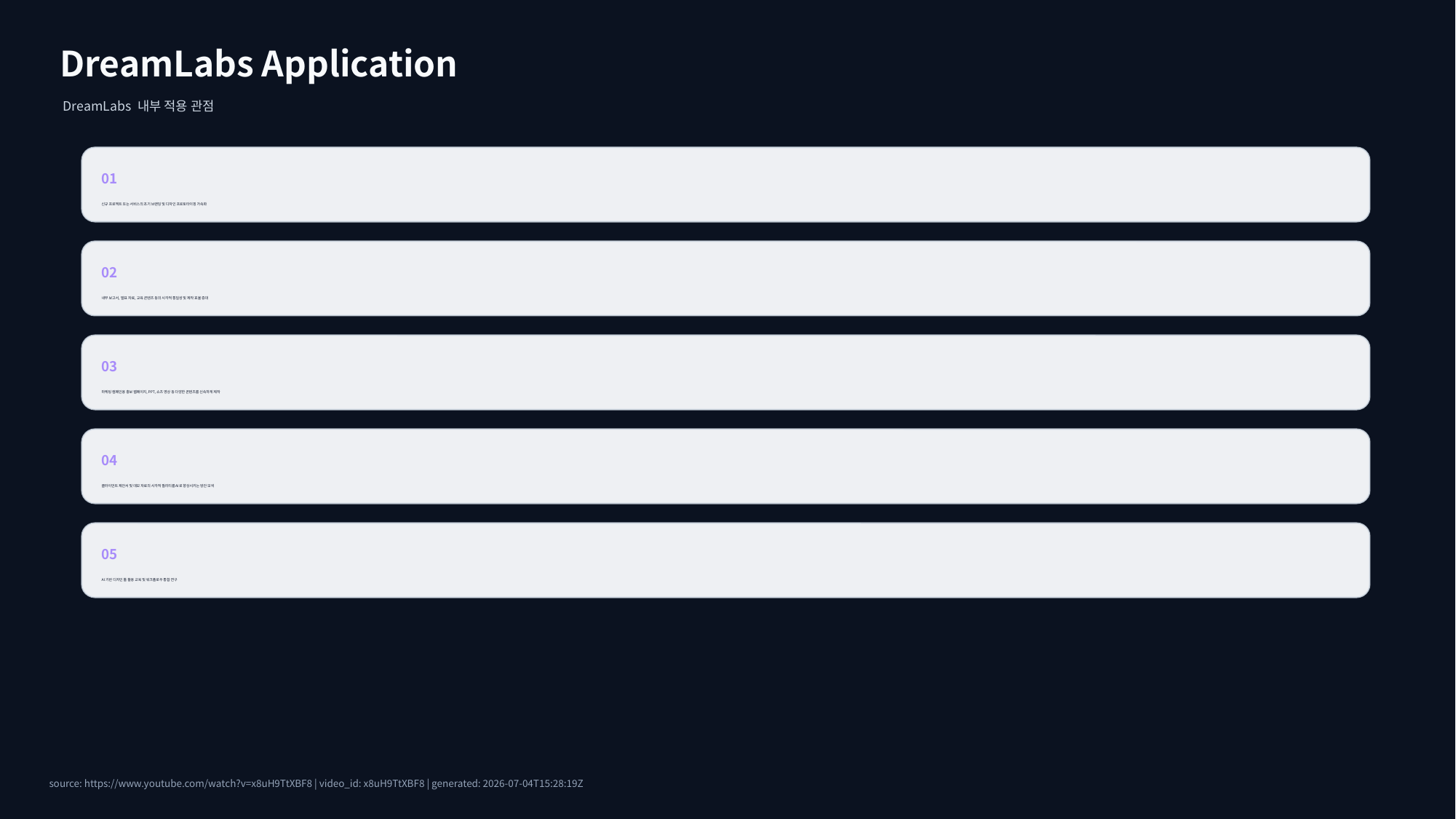

DreamLabs Application
DreamLabs 내부 적용 관점

01
신규 프로젝트 또는 서비스의 초기 브랜딩 및 디자인 프로토타이핑 가속화

02
내부 보고서, 발표 자료, 교육 콘텐츠 등의 시각적 통일성 및 제작 효율 증대

03
마케팅 캠페인용 홍보 웹페이지, PPT, 쇼츠 영상 등 다양한 콘텐츠를 신속하게 제작

04
클라이언트 제안서 및 데모 자료의 시각적 퀄리티를 AI로 향상시키는 방안 모색

05
AI 기반 디자인 툴 활용 교육 및 워크플로우 통합 연구
source: https://www.youtube.com/watch?v=x8uH9TtXBF8 | video_id: x8uH9TtXBF8 | generated: 2026-07-04T15:28:19Z